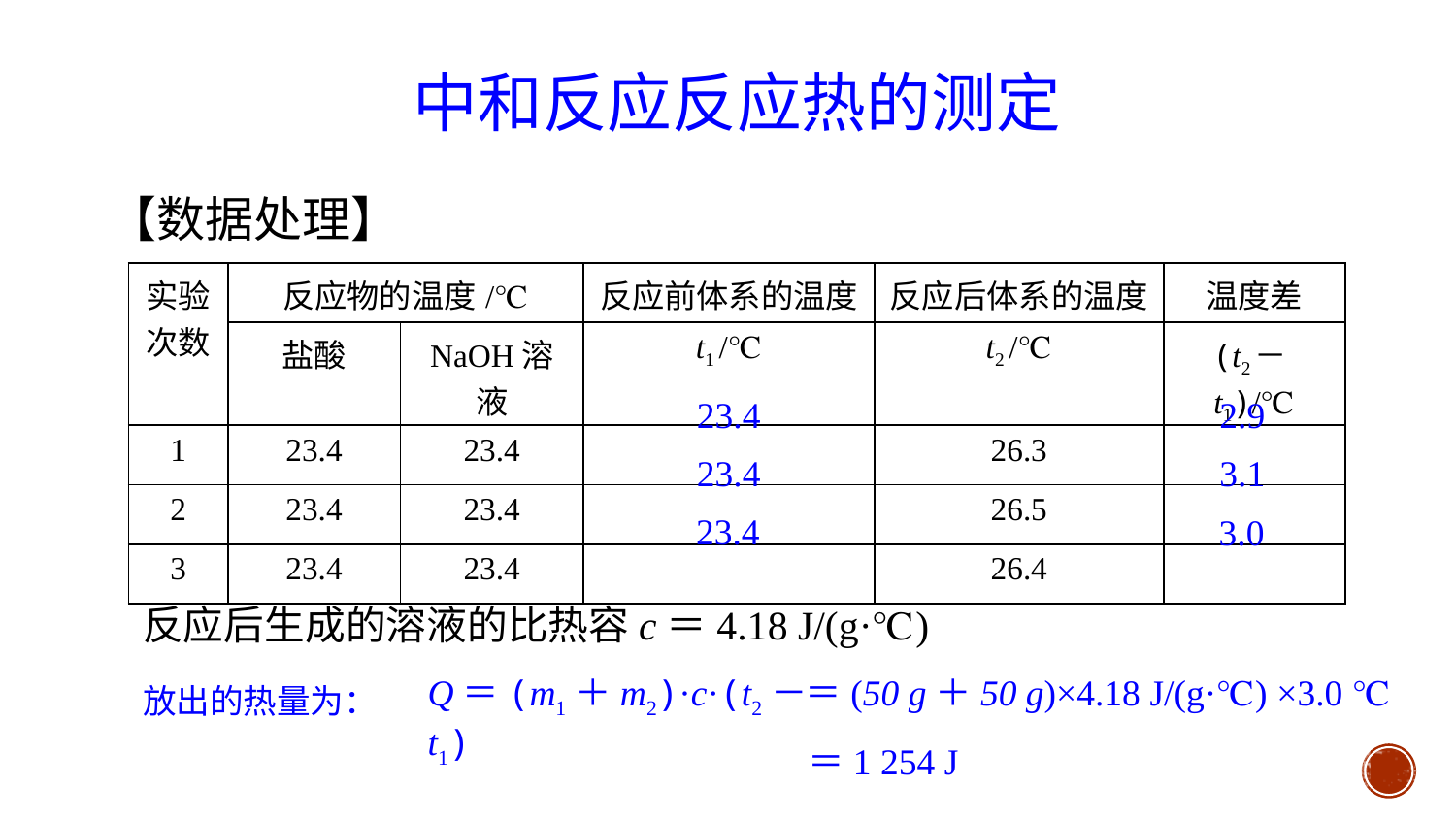

中和反应反应热的测定
【数据处理】
| 实验次数 | 反应物的温度/℃ |  | 反应前体系的温度 | 反应后体系的温度 | 温度差 |
| --- | --- | --- | --- | --- | --- |
|  | 盐酸 | NaOH溶液 | t1 /℃ | t2 /℃ | (t2－t1)/℃ |
| 1 | 23.4 | 23.4 |  | 26.3 |  |
| 2 | 23.4 | 23.4 |  | 26.5 |  |
| 3 | 23.4 | 23.4 |  | 26.4 |  |
23.4
2.9
23.4
3.1
23.4
3.0
反应后生成的溶液的比热容c＝4.18 J/(g·℃)
放出的热量为：
Q＝(m1＋m2)·c·(t2－t1)
＝(50 g＋50 g)×4.18 J/(g·℃) ×3.0 ℃
＝1 254 J